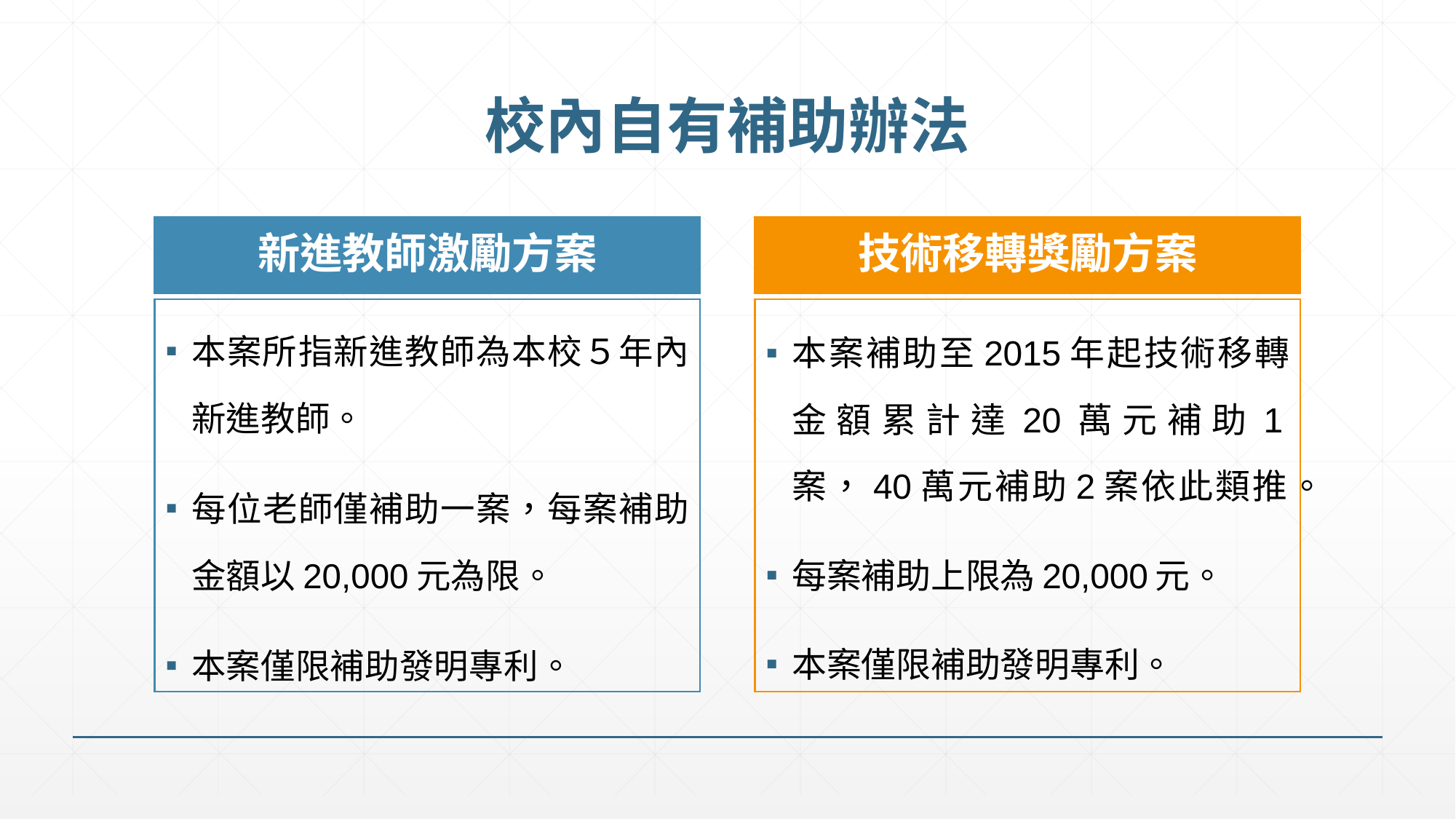

# 校內自有補助辦法
新進教師激勵方案
技術移轉獎勵方案
本案所指新進教師為本校５年內新進教師。
每位老師僅補助一案，每案補助金額以20,000元為限。
本案僅限補助發明專利。
本案補助至2015年起技術移轉金額累計達20萬元補助1案，40萬元補助2案依此類推。
每案補助上限為20,000元。
本案僅限補助發明專利。